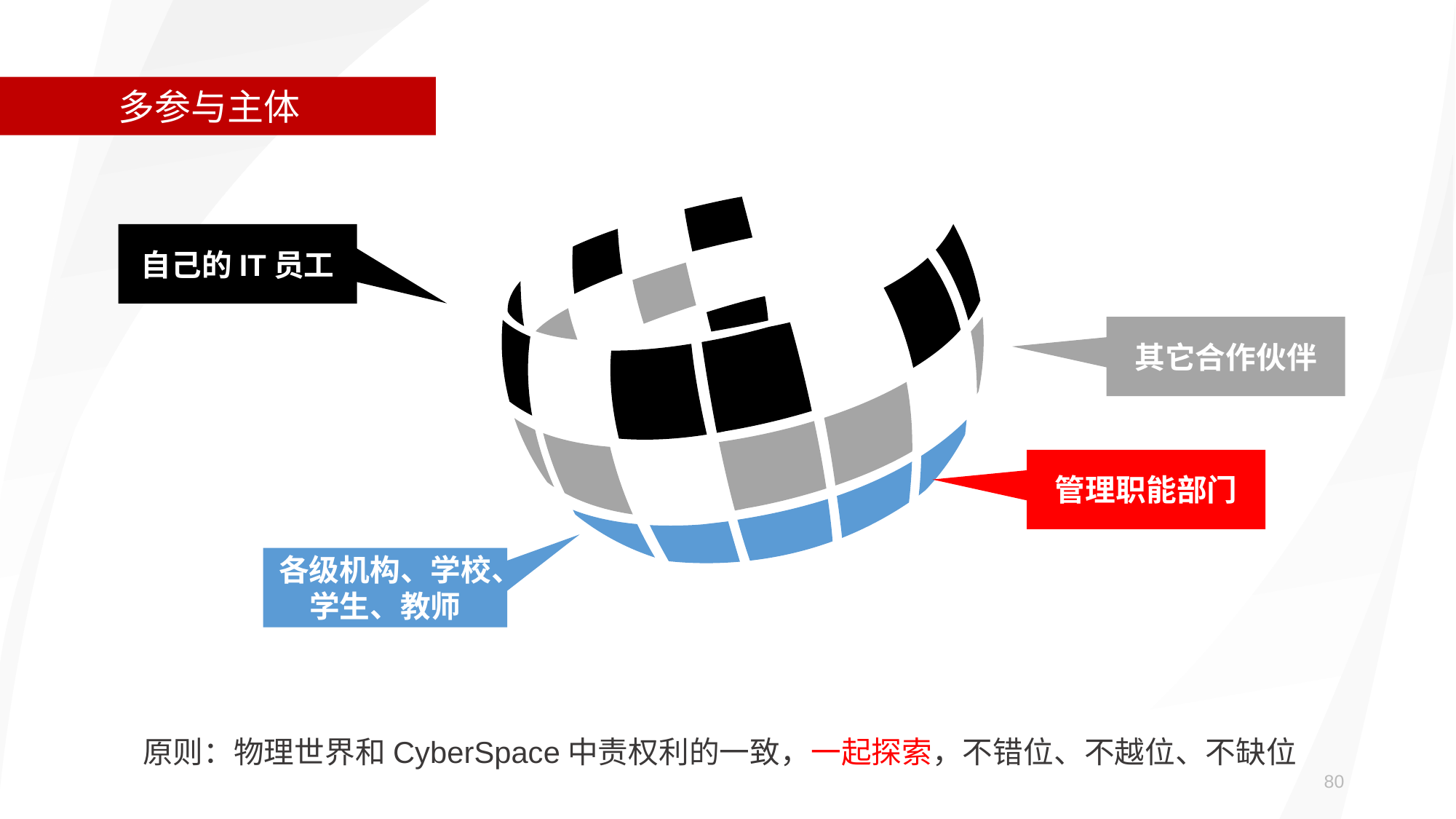

多参与主体

自己的IT员工

其它合作伙伴

管理职能部门

各级机构、学校、学生、教师
原则：物理世界和CyberSpace中责权利的一致，一起探索，不错位、不越位、不缺位
80